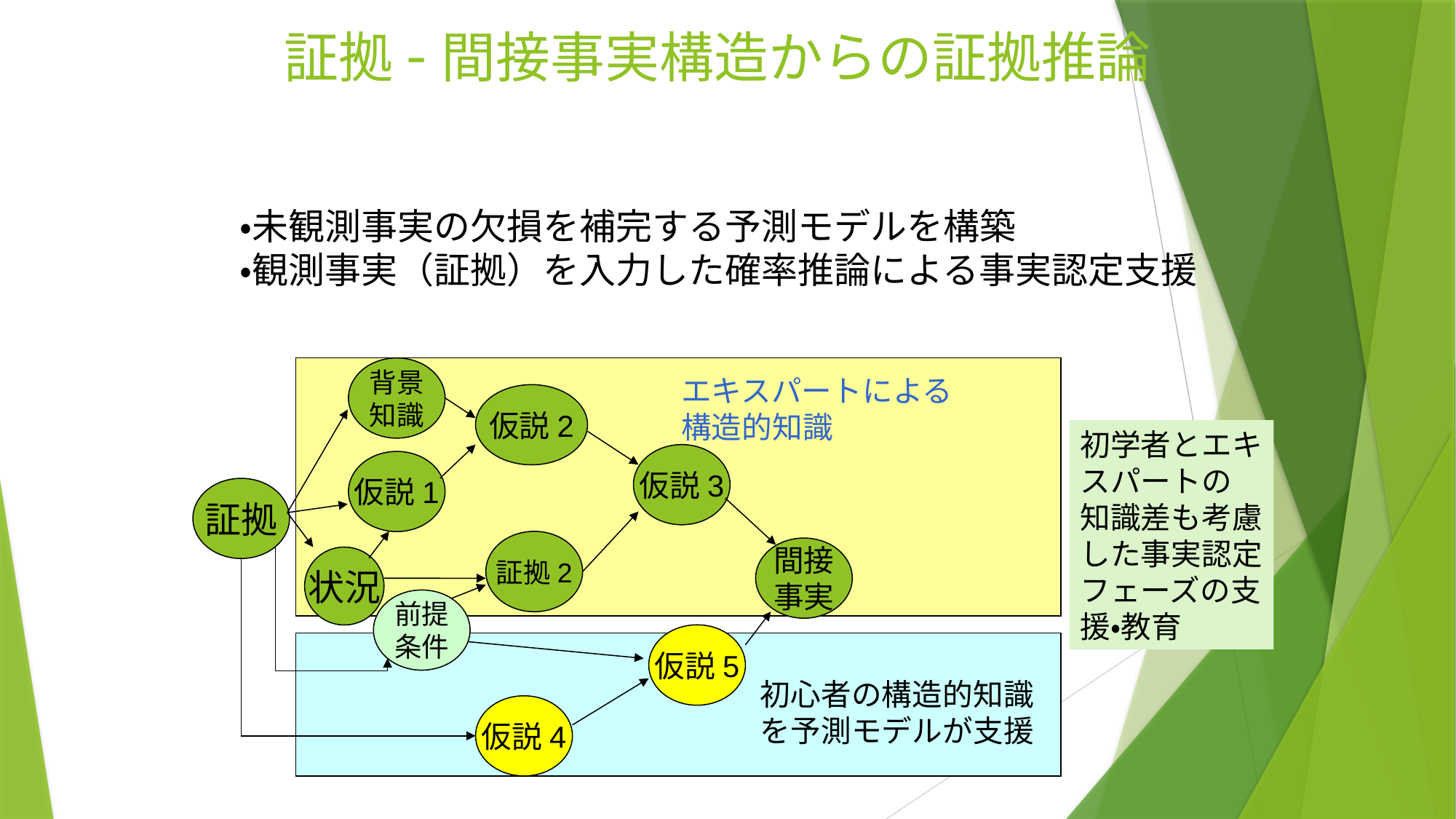

# 証拠-間接事実構造からの証拠推論
・未観測事実の欠損を補完する予測モデルを構築
・観測事実（証拠）を入力した確率推論による事実認定支援

背景
知識
エキスパートによる
構造的知識
仮説2

初学者とエキスパートの
知識差も考慮した事実認定
フェーズの支援・教育

仮説3

仮説1
証拠

証拠2

間接
事実
状況

前提
条件

仮説5

初心者の構造的知識
を予測モデルが支援

仮説4